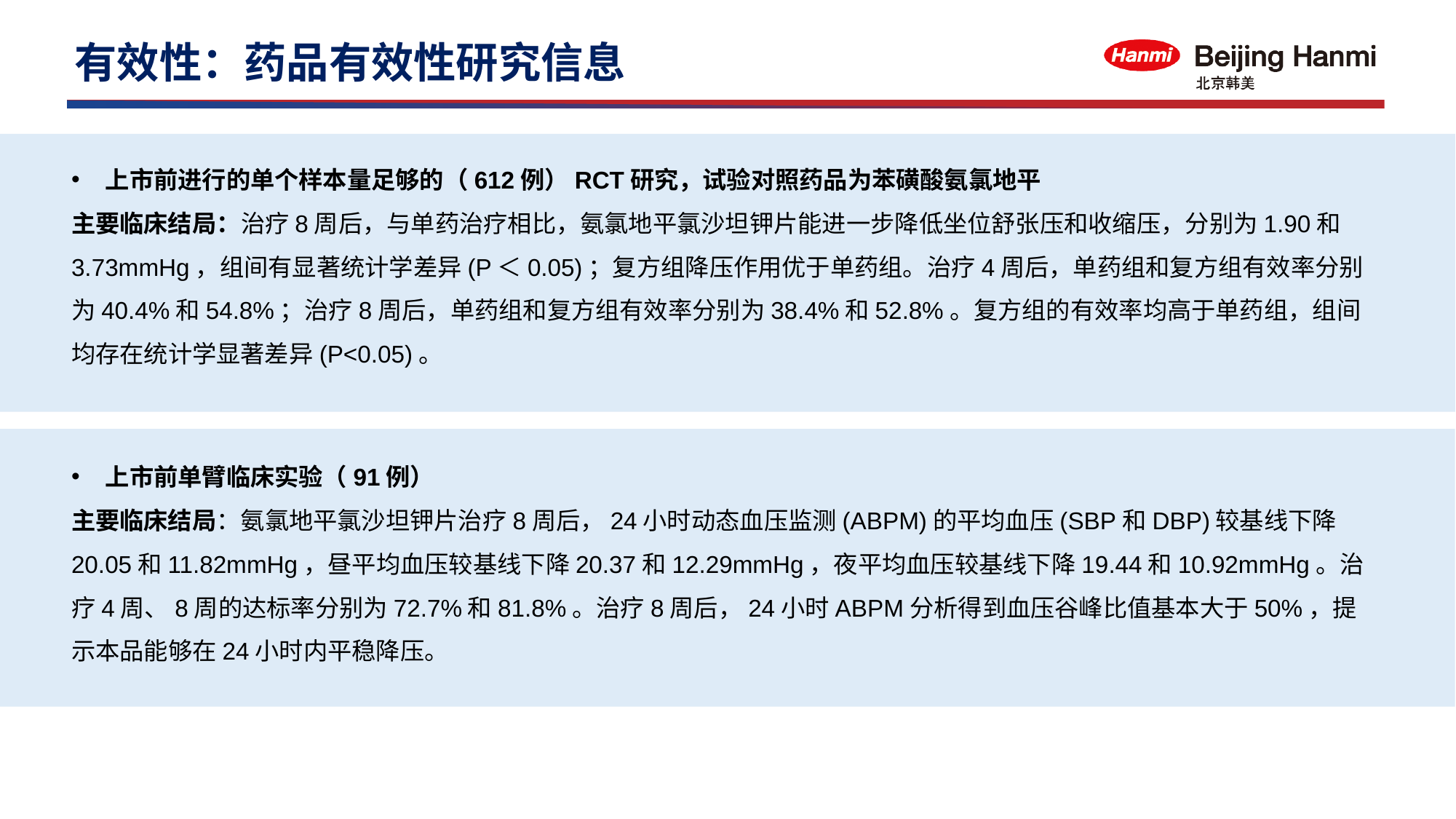

有效性：药品有效性研究信息

上市前进行的单个样本量足够的（612例）RCT研究，试验对照药品为苯磺酸氨氯地平
主要临床结局：治疗8周后，与单药治疗相比，氨氯地平氯沙坦钾片能进一步降低坐位舒张压和收缩压，分别为1.90和3.73mmHg，组间有显著统计学差异(P＜0.05)；复方组降压作用优于单药组。治疗4周后，单药组和复方组有效率分别为40.4%和54.8%；治疗8周后，单药组和复方组有效率分别为38.4%和52.8%。复方组的有效率均高于单药组，组间均存在统计学显著差异(P<0.05)。

上市前单臂临床实验（91例）
主要临床结局：氨氯地平氯沙坦钾片治疗8周后，24小时动态血压监测(ABPM)的平均血压(SBP和DBP)较基线下降20.05和11.82mmHg，昼平均血压较基线下降20.37和12.29mmHg，夜平均血压较基线下降19.44和10.92mmHg。治疗4周、8周的达标率分别为72.7%和81.8%。治疗8周后，24小时ABPM分析得到血压谷峰比值基本大于50%，提示本品能够在24小时内平稳降压。